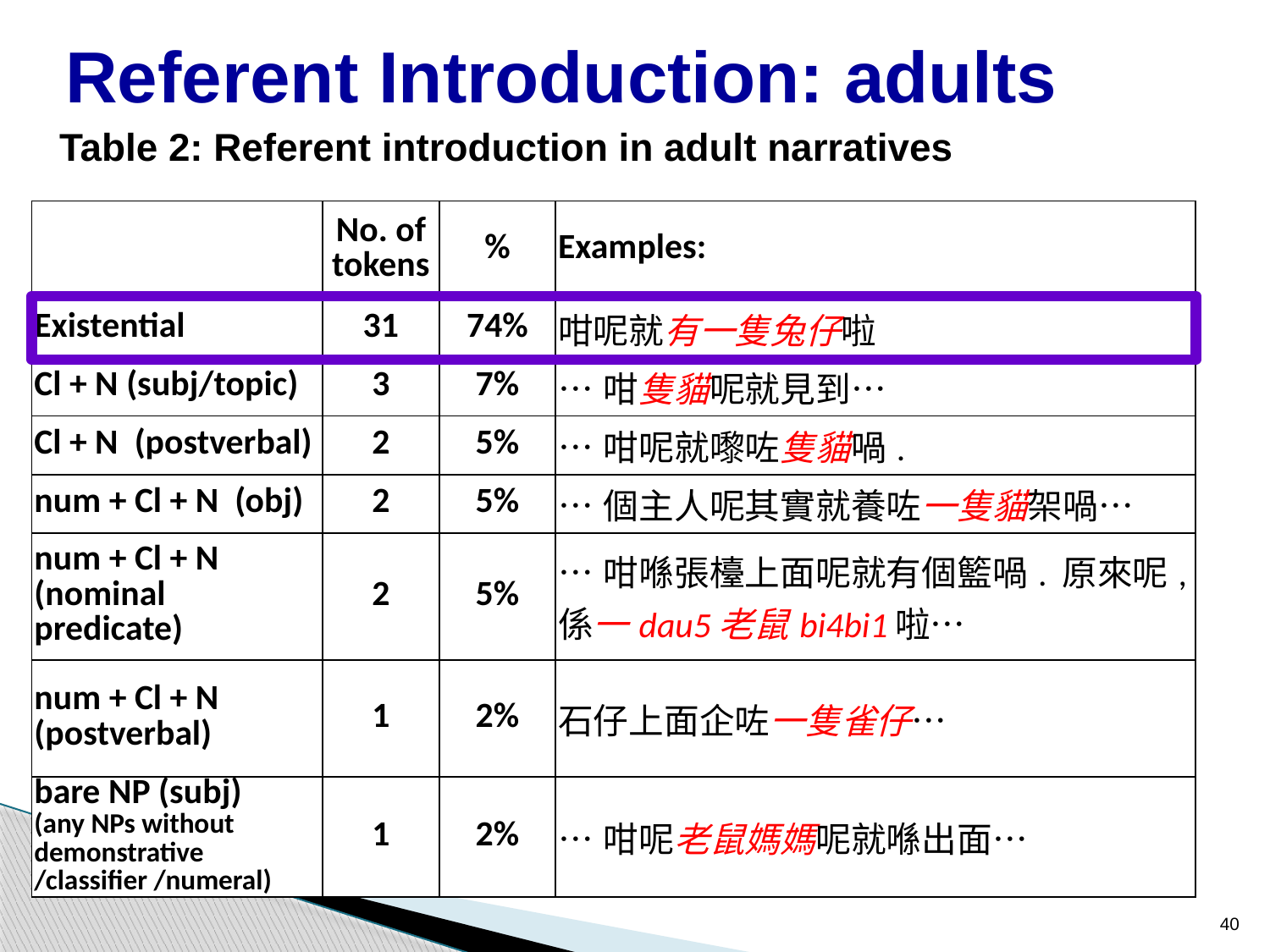

# Referent Introduction: adults
Table 2: Referent introduction in adult narratives
|  | No. of tokens | % | Examples: |
| --- | --- | --- | --- |
| Existential | 31 | 74% | 咁呢就有一隻兔仔啦 |
| Cl + N (subj/topic) | 3 | 7% | …咁隻貓呢就見到… |
| Cl + N (postverbal) | 2 | 5% | …咁呢就嚟咗隻貓喎. |
| num + Cl + N (obj) | 2 | 5% | …個主人呢其實就養咗一隻貓架喎… |
| num + Cl + N (nominal predicate) | 2 | 5% | …咁喺張檯上面呢就有個籃喎. 原來呢,係一dau5老鼠bi4bi1啦… |
| num + Cl + N (postverbal) | 1 | 2% | 石仔上面企咗一隻雀仔… |
| bare NP (subj) (any NPs without demonstrative /classifier /numeral) | 1 | 2% | …咁呢老鼠媽媽呢就喺出面… |

40